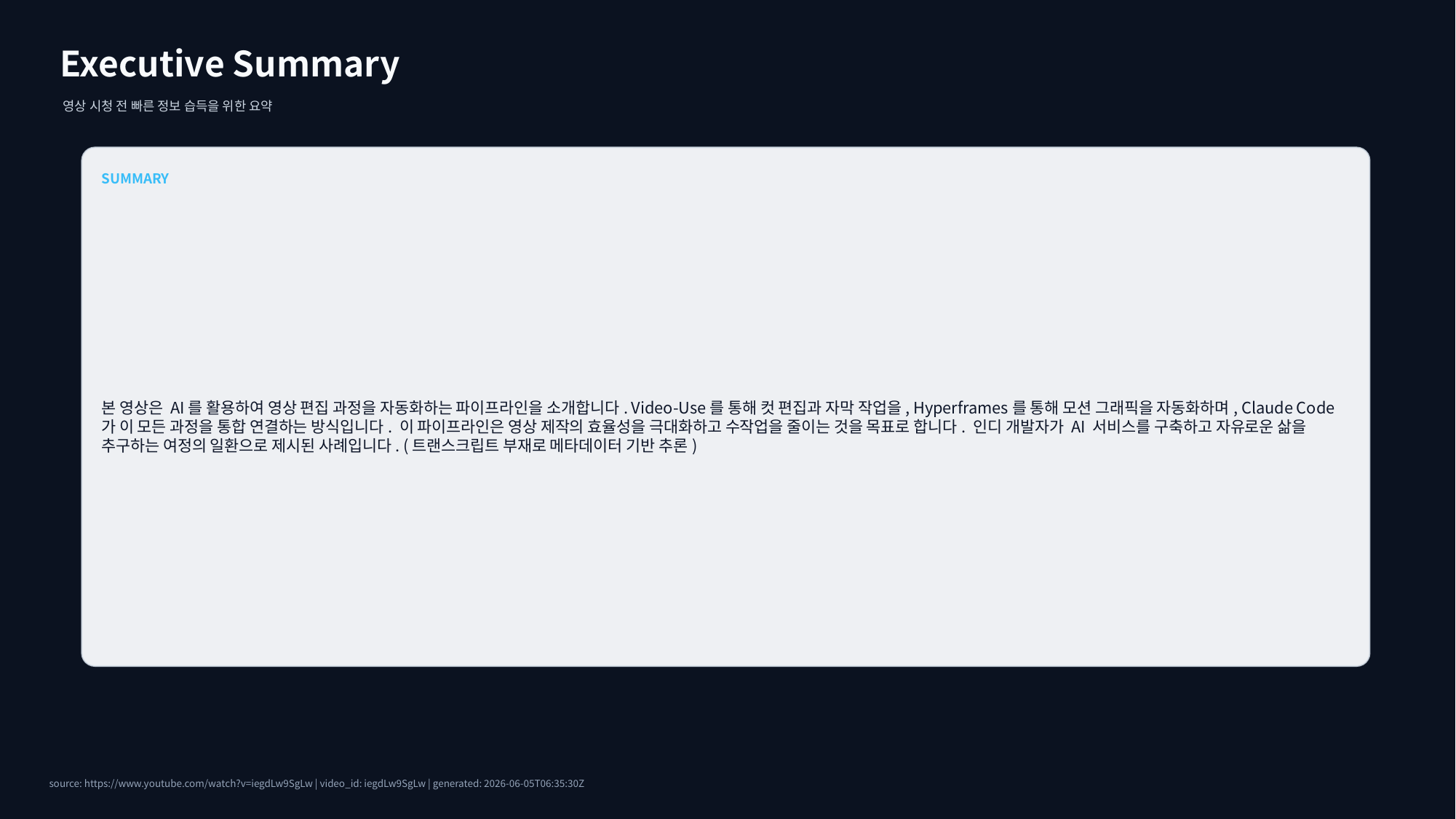

Executive Summary
영상 시청 전 빠른 정보 습득을 위한 요약

SUMMARY
본 영상은 AI를 활용하여 영상 편집 과정을 자동화하는 파이프라인을 소개합니다. Video-Use를 통해 컷 편집과 자막 작업을, Hyperframes를 통해 모션 그래픽을 자동화하며, Claude Code가 이 모든 과정을 통합 연결하는 방식입니다. 이 파이프라인은 영상 제작의 효율성을 극대화하고 수작업을 줄이는 것을 목표로 합니다. 인디 개발자가 AI 서비스를 구축하고 자유로운 삶을 추구하는 여정의 일환으로 제시된 사례입니다. (트랜스크립트 부재로 메타데이터 기반 추론)
source: https://www.youtube.com/watch?v=iegdLw9SgLw | video_id: iegdLw9SgLw | generated: 2026-06-05T06:35:30Z